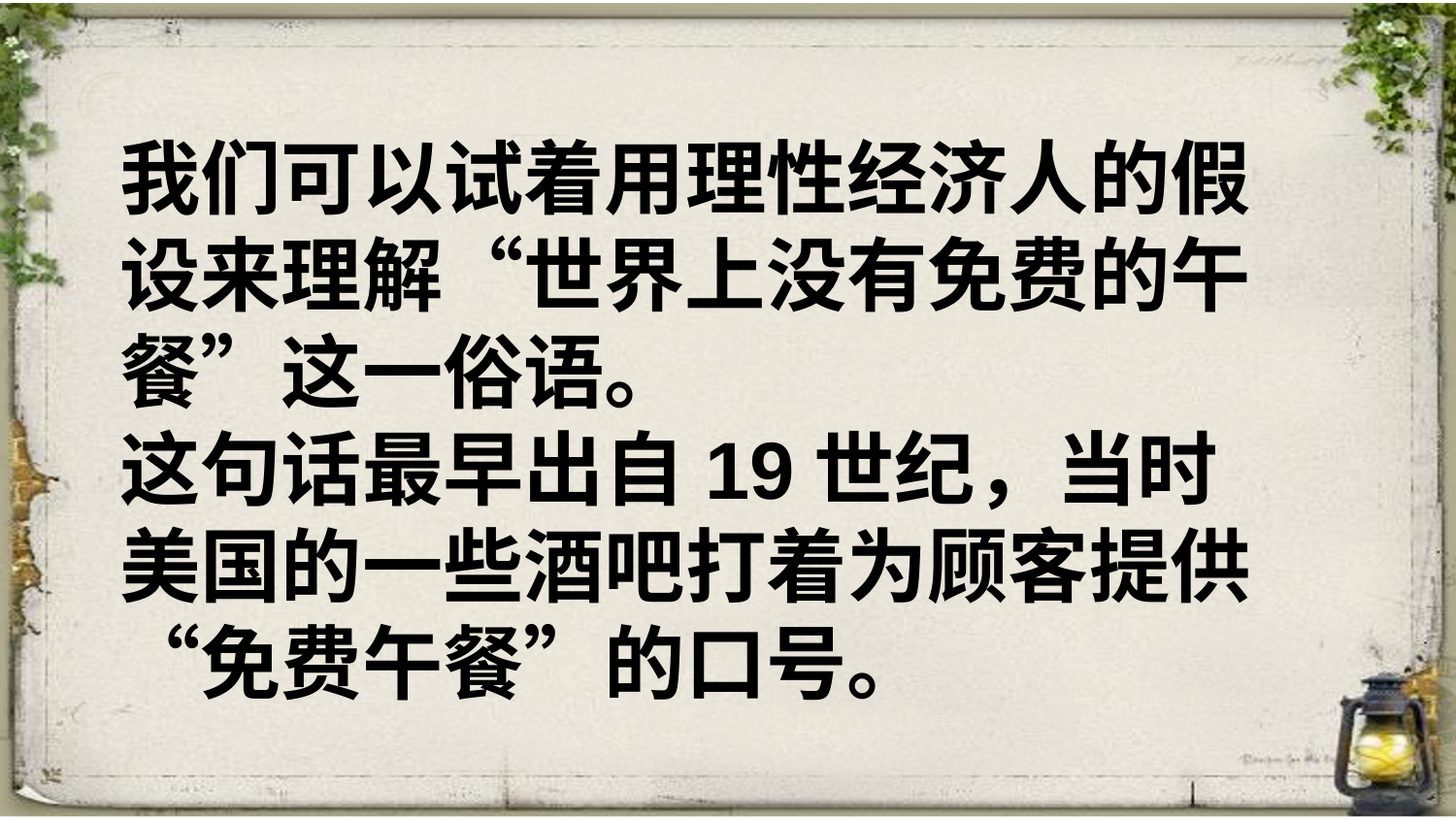

我们可以试着用理性经济人的假设来理解“世界上没有免费的午餐”这一俗语。
这句话最早出自19世纪，当时美国的一些酒吧打着为顾客提供“免费午餐”的口号。